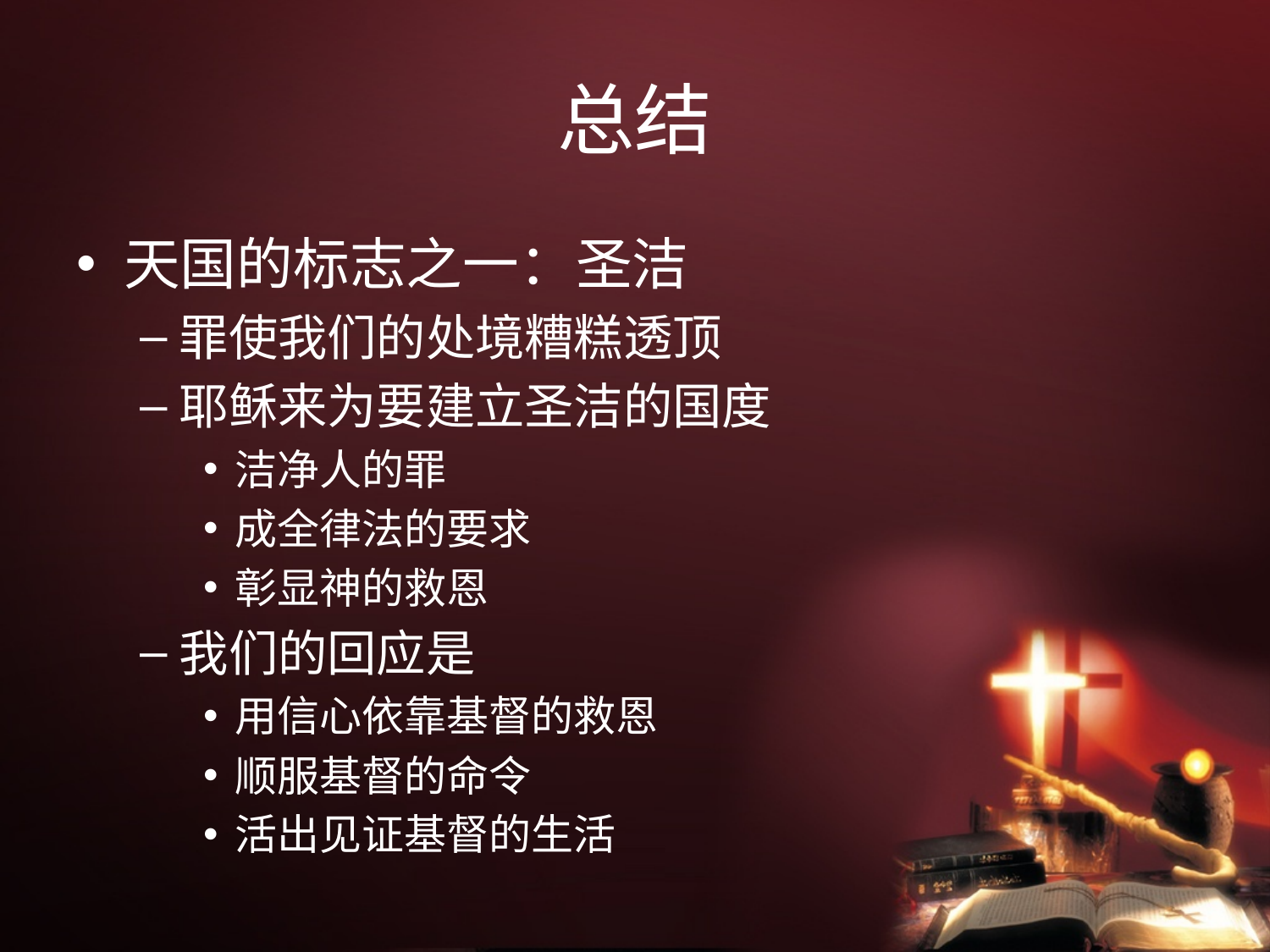

# 总结
天国的标志之一：圣洁
罪使我们的处境糟糕透顶
耶稣来为要建立圣洁的国度
洁净人的罪
成全律法的要求
彰显神的救恩
我们的回应是
用信心依靠基督的救恩
顺服基督的命令
活出见证基督的生活